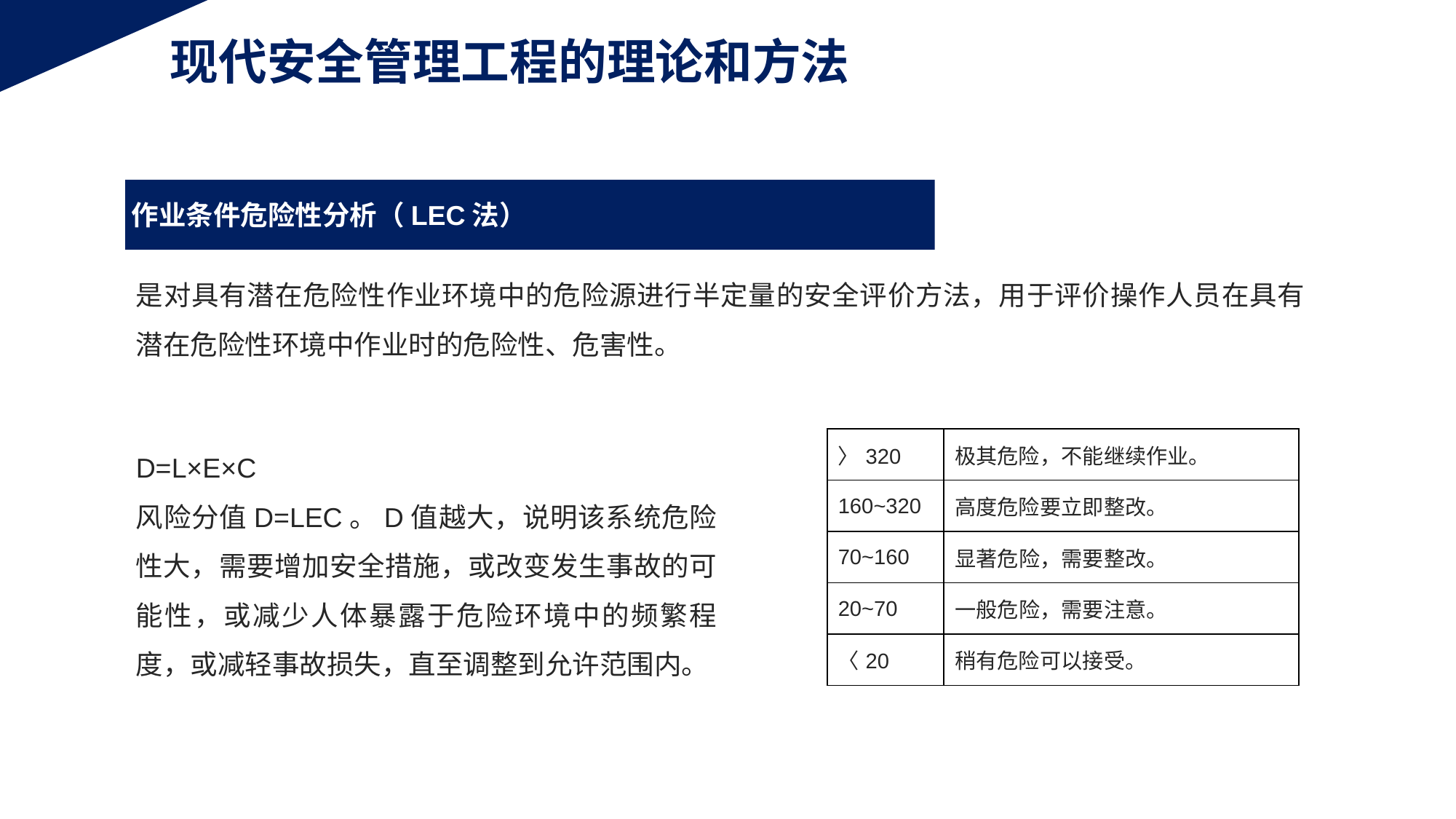

现代安全管理工程的理论和方法

作业条件危险性分析（LEC法）
是对具有潜在危险性作业环境中的危险源进行半定量的安全评价方法，用于评价操作人员在具有潜在危险性环境中作业时的危险性、危害性。
D=L×E×C
风险分值D=LEC。D值越大，说明该系统危险性大，需要增加安全措施，或改变发生事故的可能性，或减少人体暴露于危险环境中的频繁程度，或减轻事故损失，直至调整到允许范围内。
| 〉320 | 极其危险，不能继续作业。 |
| --- | --- |
| 160~320 | 高度危险要立即整改。 |
| 70~160 | 显著危险，需要整改。 |
| 20~70 | 一般危险，需要注意。 |
| 〈20 | 稍有危险可以接受。 |